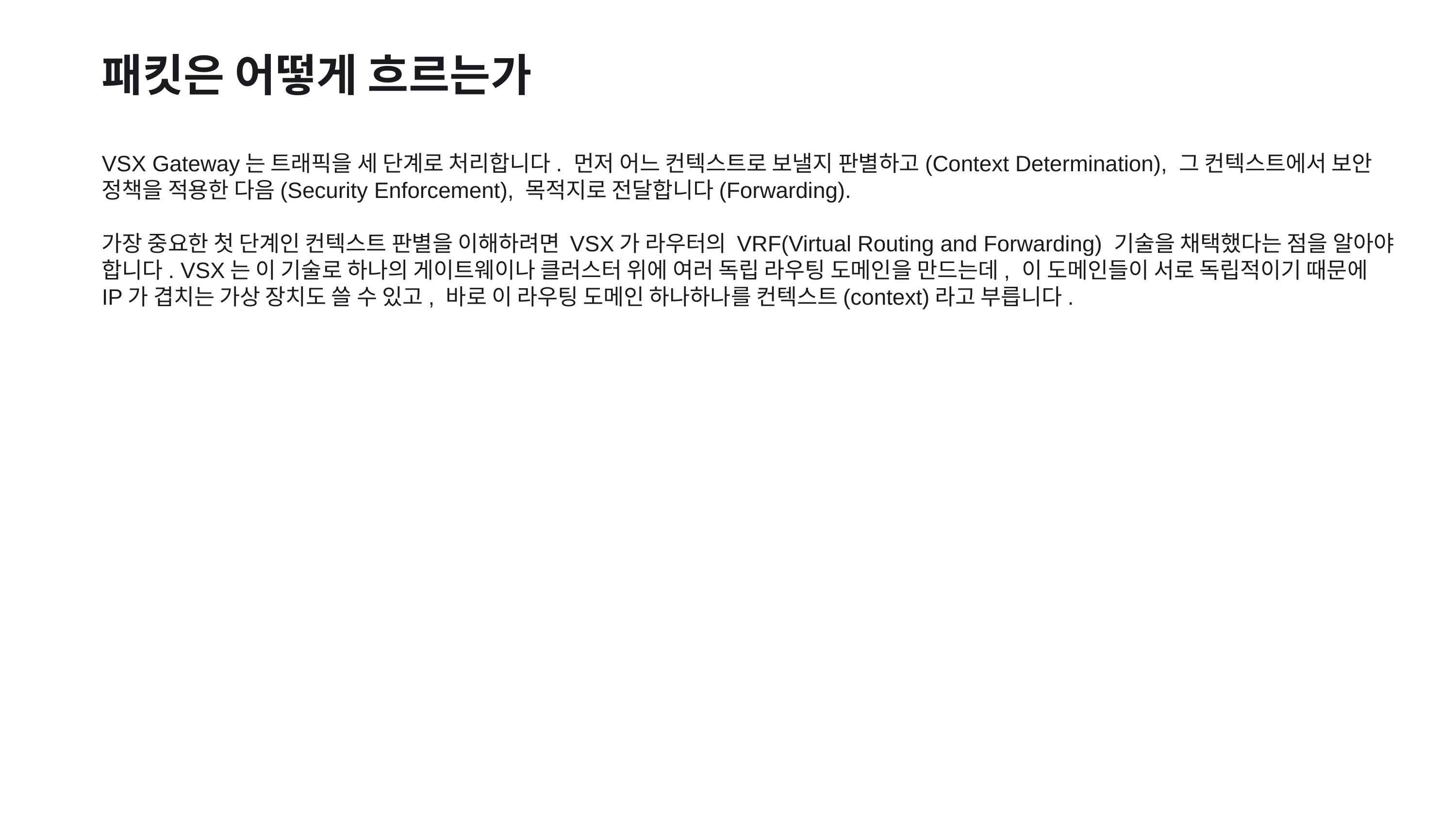

패킷은 어떻게 흐르는가
VSX Gateway는 트래픽을 세 단계로 처리합니다. 먼저 어느 컨텍스트로 보낼지 판별하고(Context Determination), 그 컨텍스트에서 보안 정책을 적용한 다음(Security Enforcement), 목적지로 전달합니다(Forwarding).

가장 중요한 첫 단계인 컨텍스트 판별을 이해하려면 VSX가 라우터의 VRF(Virtual Routing and Forwarding) 기술을 채택했다는 점을 알아야 합니다. VSX는 이 기술로 하나의 게이트웨이나 클러스터 위에 여러 독립 라우팅 도메인을 만드는데, 이 도메인들이 서로 독립적이기 때문에 IP가 겹치는 가상 장치도 쓸 수 있고, 바로 이 라우팅 도메인 하나하나를 컨텍스트(context)라고 부릅니다.